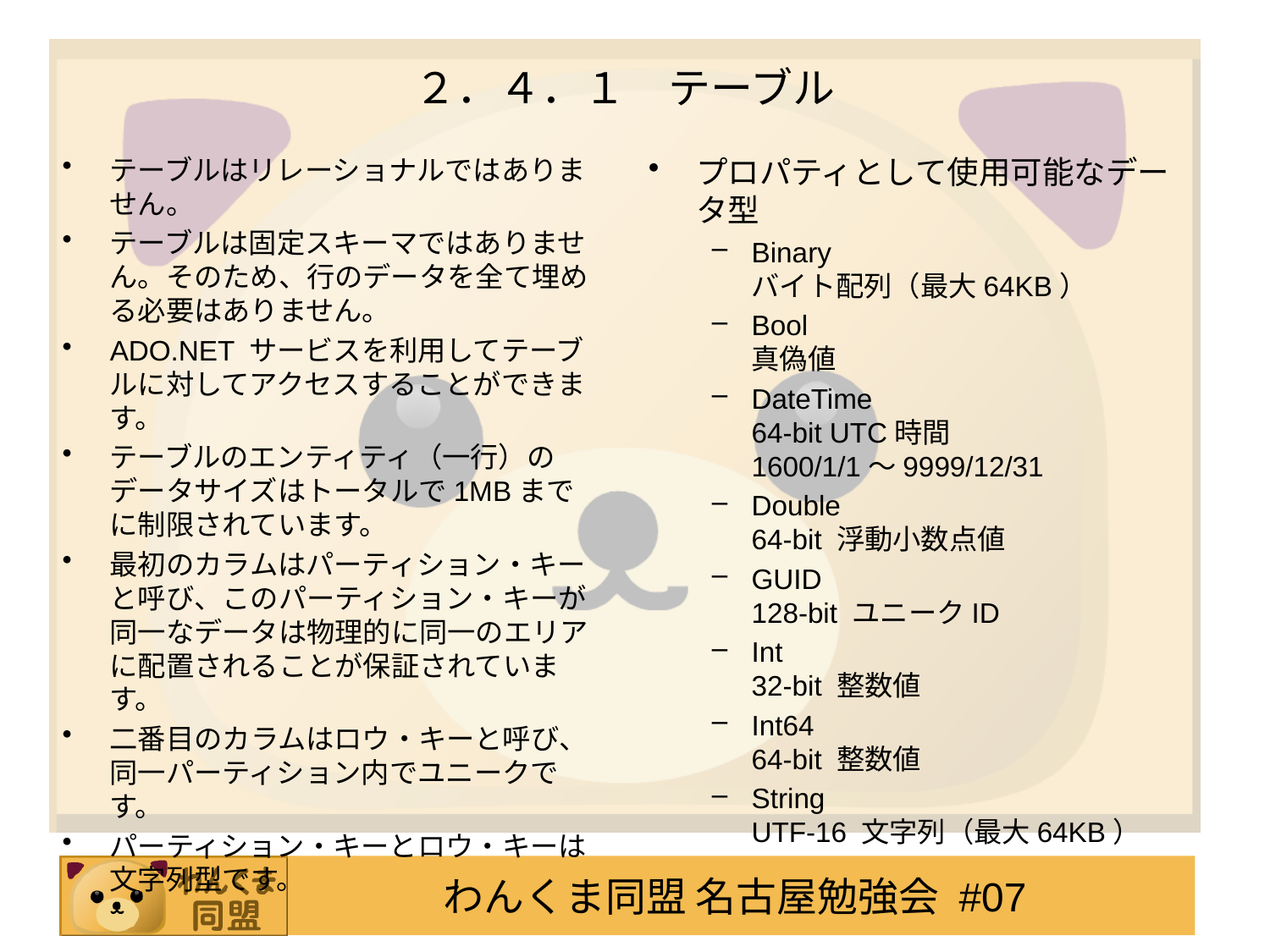

# ２．４．１　テーブル
テーブルはリレーショナルではありません。
テーブルは固定スキーマではありません。そのため、行のデータを全て埋める必要はありません。
ADO.NET サービスを利用してテーブルに対してアクセスすることができます。
テーブルのエンティティ（一行）のデータサイズはトータルで1MBまでに制限されています。
最初のカラムはパーティション・キーと呼び、このパーティション・キーが同一なデータは物理的に同一のエリアに配置されることが保証されています。
二番目のカラムはロウ・キーと呼び、同一パーティション内でユニークです。
パーティション・キーとロウ・キーは文字列型です。
プロパティとして使用可能なデータ型
Binary
バイト配列（最大64KB）
Bool
真偽値
DateTime
64-bit UTC時間
1600/1/1～9999/12/31
Double
64-bit 浮動小数点値
GUID
128-bit ユニークID
Int
32-bit 整数値
Int64
64-bit 整数値
String
UTF-16 文字列（最大64KB）